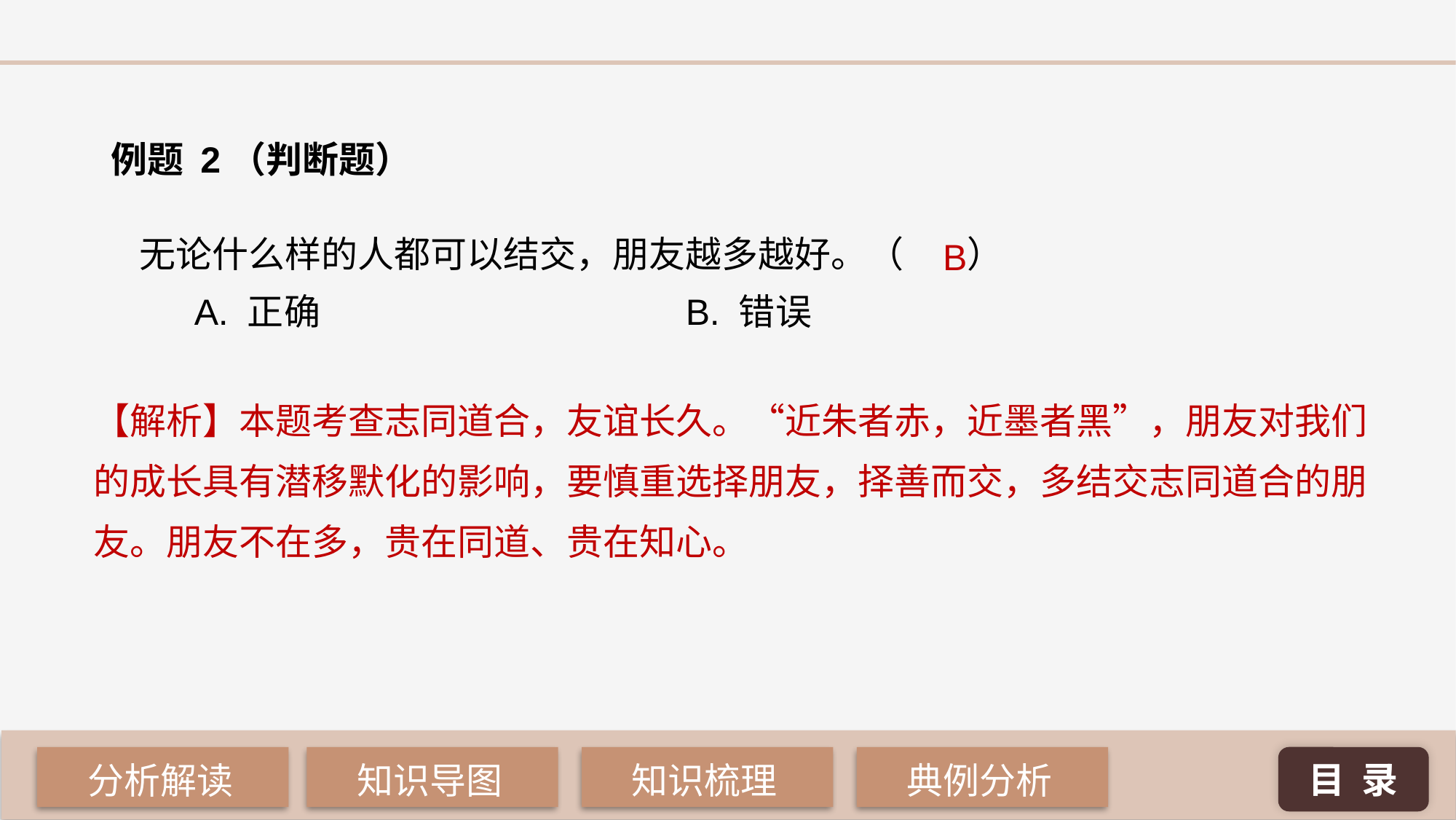

例题 2（判断题）
无论什么样的人都可以结交，朋友越多越好。（	 ）
A. 正确 				B. 错误
B
【解析】本题考查志同道合，友谊长久。“近朱者赤，近墨者黑”，朋友对我们的成长具有潜移默化的影响，要慎重选择朋友，择善而交，多结交志同道合的朋友。朋友不在多，贵在同道、贵在知心。